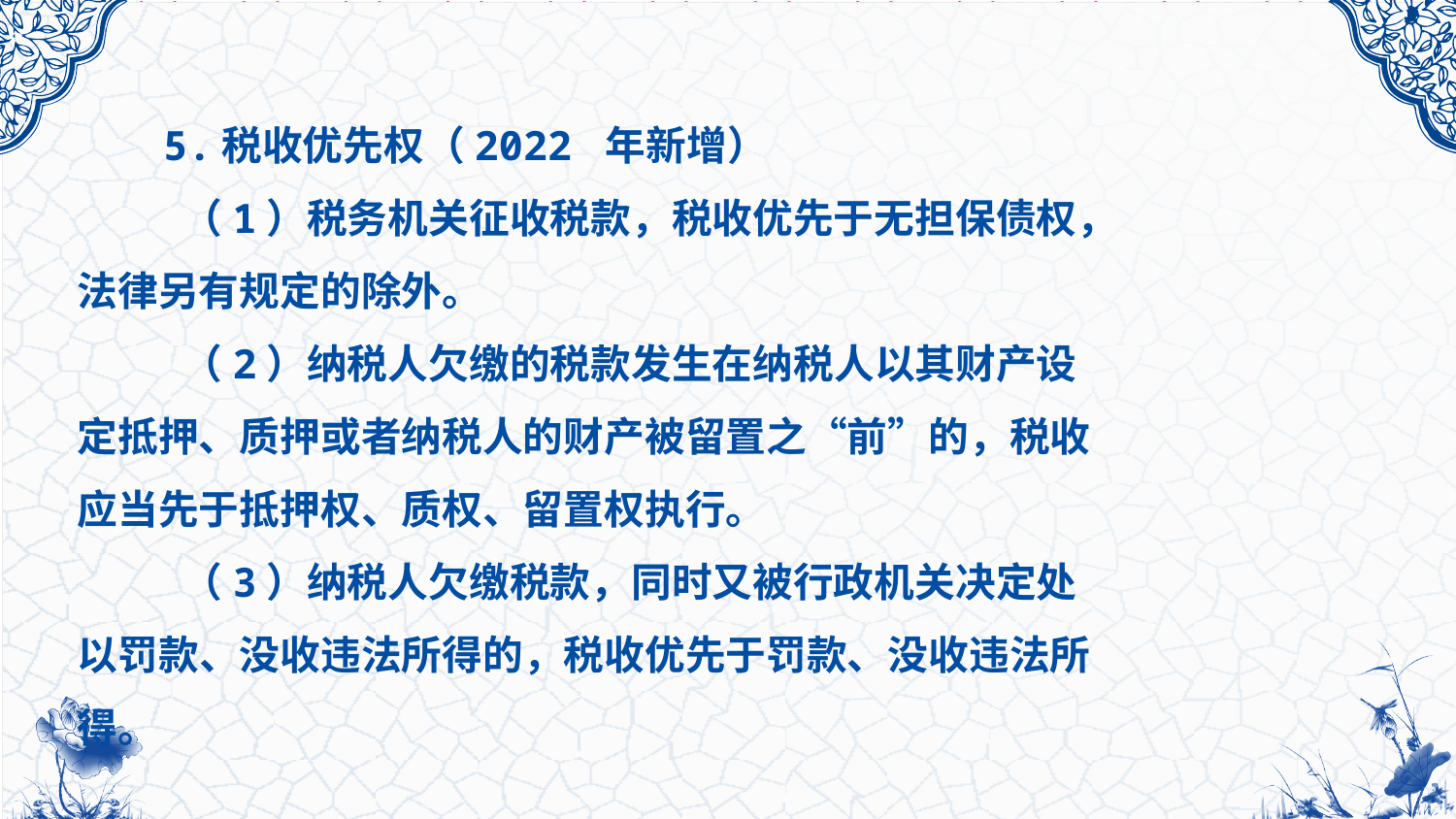

5.税收优先权（2022 年新增）
 （1）税务机关征收税款，税收优先于无担保债权，法律另有规定的除外。
 （2）纳税人欠缴的税款发生在纳税人以其财产设定抵押、质押或者纳税人的财产被留置之“前”的，税收应当先于抵押权、质权、留置权执行。
 （3）纳税人欠缴税款，同时又被行政机关决定处以罚款、没收违法所得的，税收优先于罚款、没收违法所得。